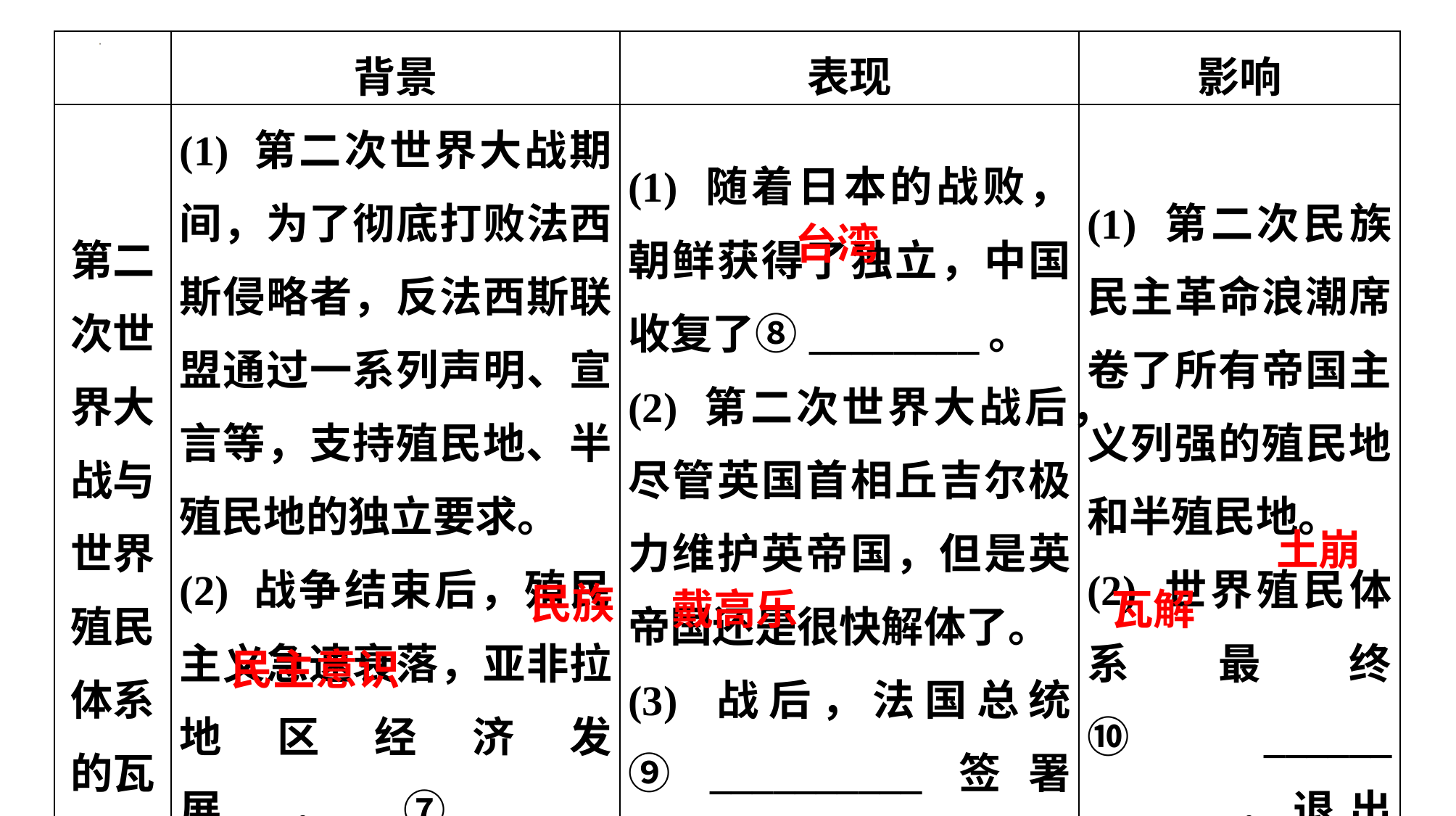

|  | 背景 | 表现 | 影响 |
| --- | --- | --- | --- |
| 第二次世界大战与世界殖民体系的瓦解 | (1) 第二次世界大战期间，为了彻底打败法西斯侵略者，反法西斯联盟通过一系列声明、宣言等，支持殖民地、半殖民地的独立要求。 (2) 战争结束后，殖民主义急速衰落，亚非拉地区经济发展，⑦\_\_\_\_ \_\_\_\_\_\_\_\_\_\_\_\_更为广泛的传播 | (1) 随着日本的战败，朝鲜获得了独立，中国收复了⑧\_\_\_\_\_\_\_\_。 (2) 第二次世界大战后，尽管英国首相丘吉尔极力维护英帝国，但是英帝国还是很快解体了。 (3) 战后，法国总统⑨\_\_\_\_\_\_\_\_\_\_签署《埃维昂协议》，承认阿尔及利亚独立 | (1) 第二次民族民主革命浪潮席卷了所有帝国主义列强的殖民地和半殖民地。 (2) 世界殖民体系最终⑩\_\_\_\_\_\_ \_\_\_\_\_\_，退出了历史舞台 |
台湾
土崩
民族
戴高乐
瓦解
民主意识